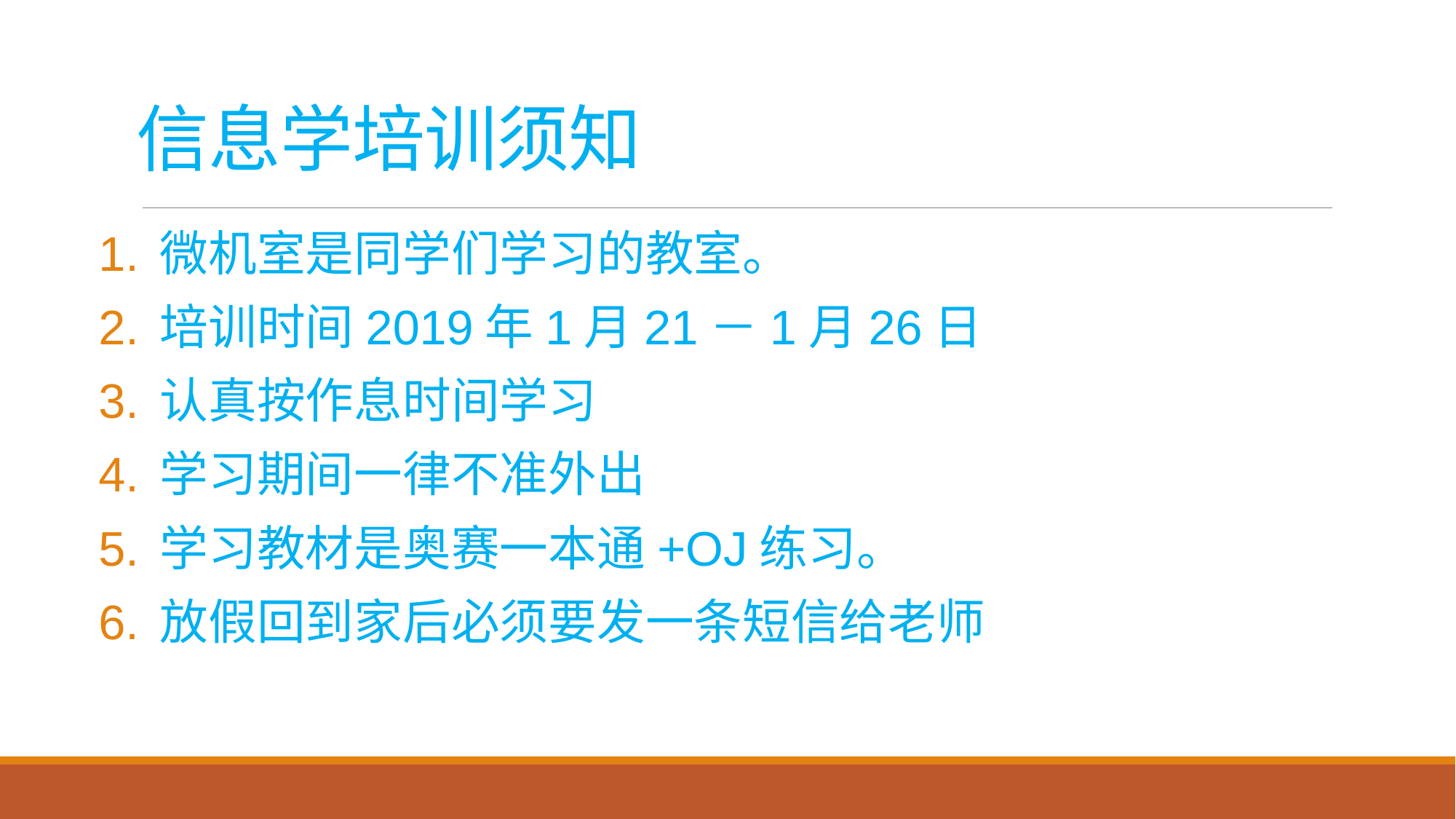

# 信息学培训须知
微机室是同学们学习的教室。
培训时间2019年1月21－1月26日
认真按作息时间学习
学习期间一律不准外出
学习教材是奥赛一本通+OJ练习。
放假回到家后必须要发一条短信给老师